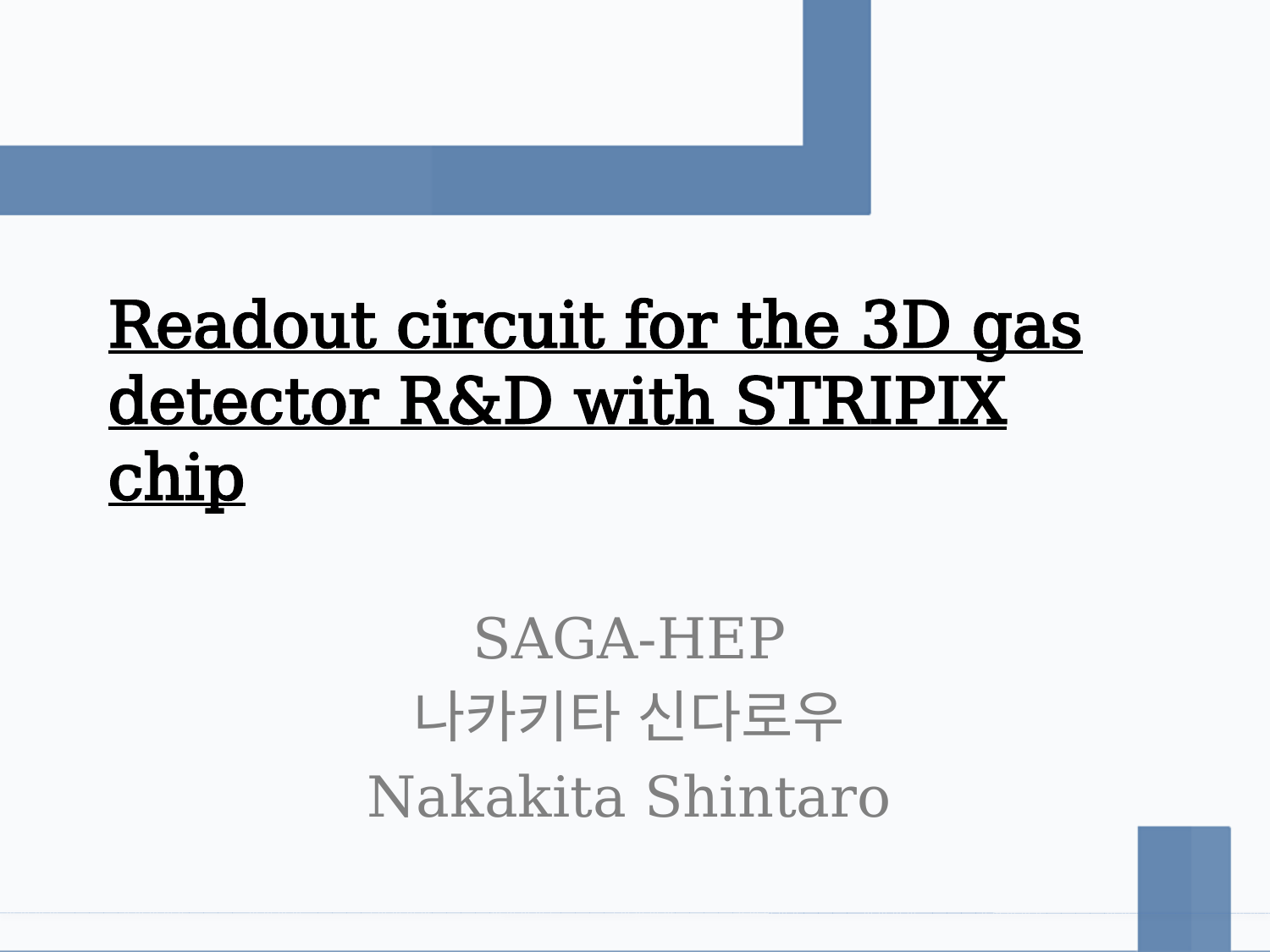

# Readout circuit for the 3D gas detector R&D with STRIPIX chip
SAGA-HEP
나카키타 신다로우
Nakakita Shintaro